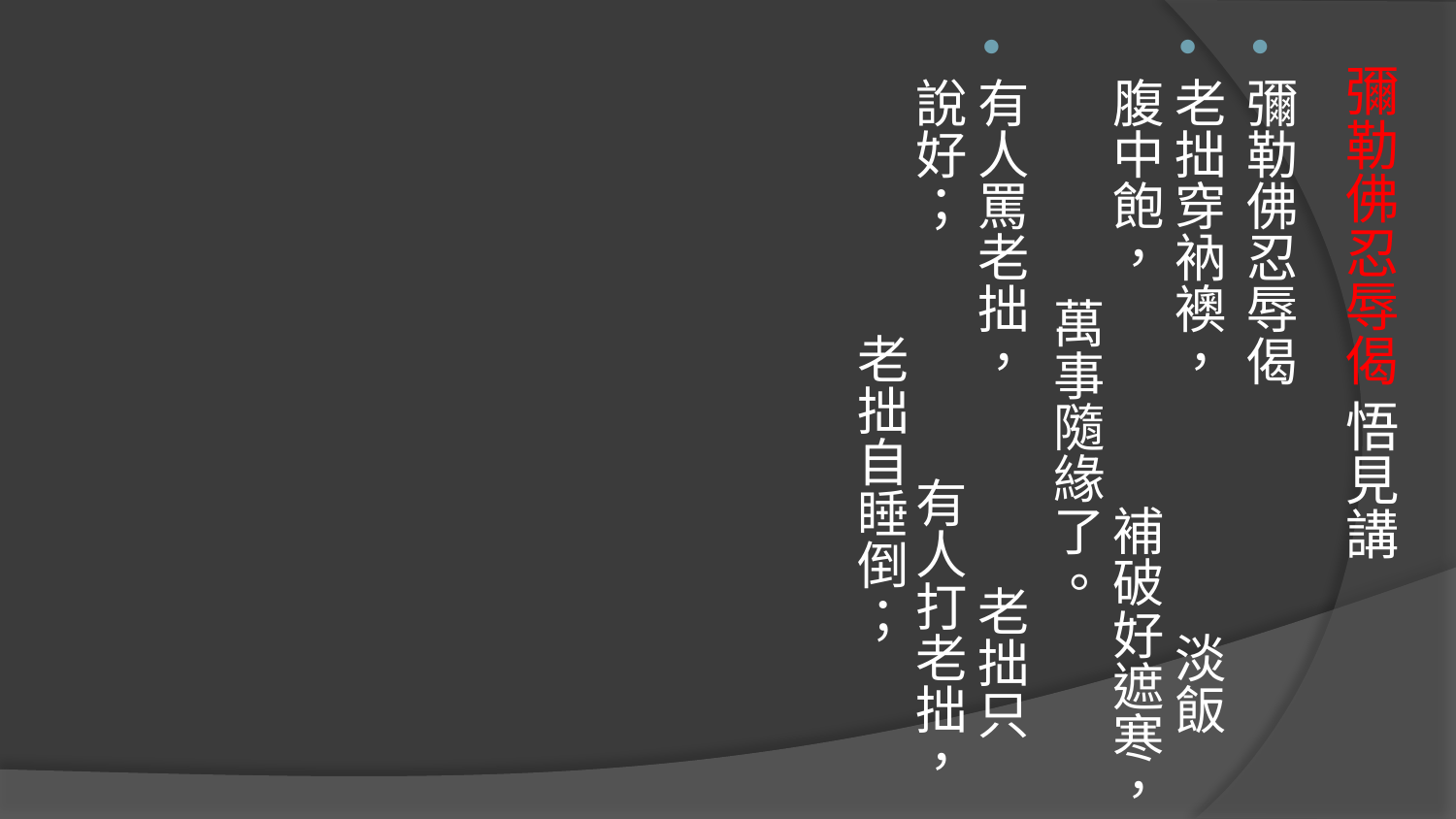

彌勒佛忍辱偈
老拙穿衲襖，                     淡飯腹中飽，                   補破好遮寒，                   萬事隨緣了。
有人罵老拙，                 老拙只說好；                     有人打老拙，                      老拙自睡倒；

# 彌勒佛忍辱偈 悟見講